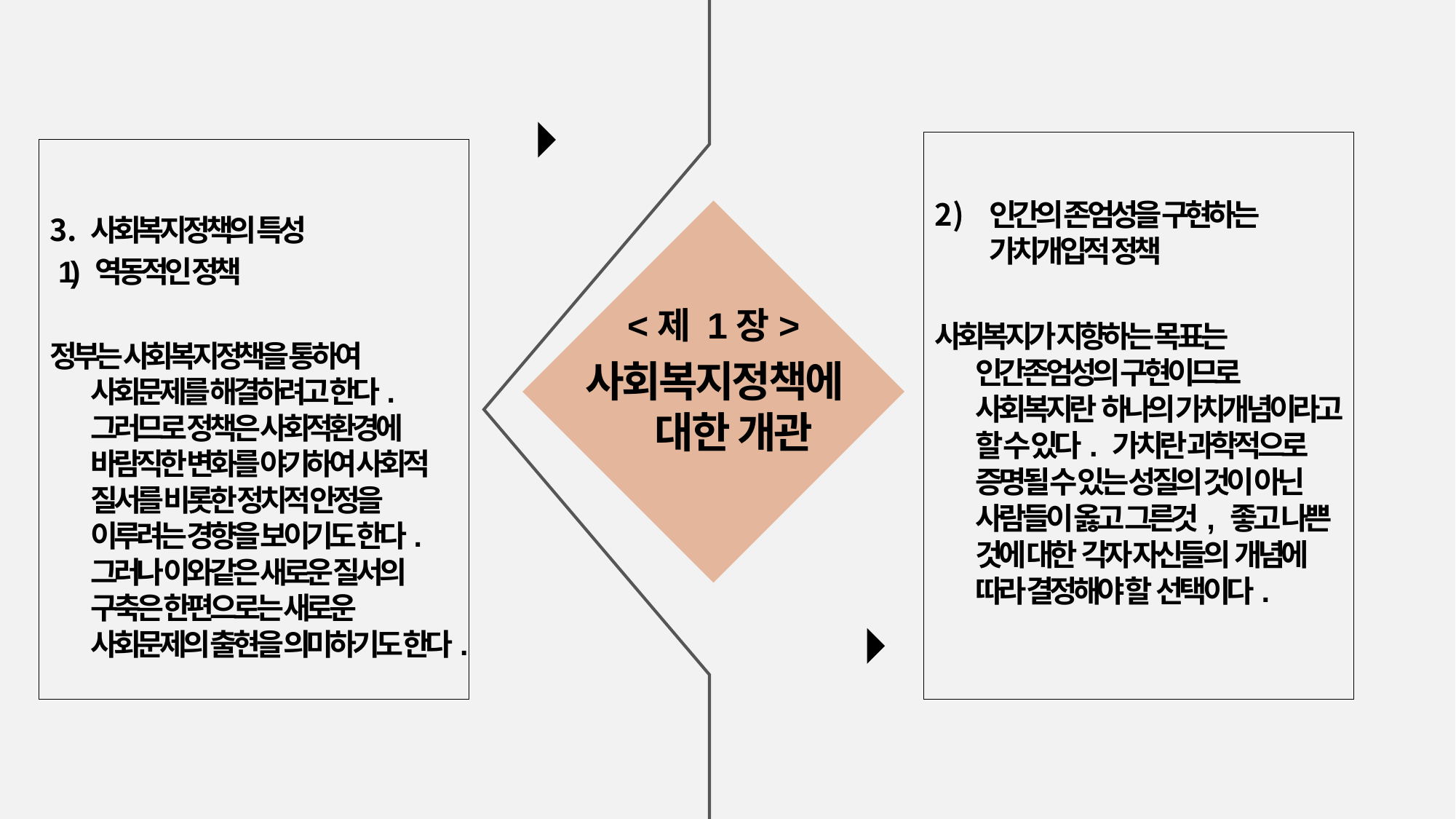

인간의 존엄성을 구현하는 가치개입적 정책

사회복지가 지향하는 목표는 인간존엄성의 구현이므로  사회복지란  하나의 가치개념이라고 할 수 있다.  가치란 과학적으로 증명될 수 있는 성질의 것이 아닌  사람들이 옳고 그른것,  좋고 나쁜 것에 대한  각자 자신들의  개념에 따라 결정해야 할  선택이다.

사회복지정책의 특성
 1)  역동적인 정책

정부는 사회복지정책을 통하여 사회문제를 해결하려고 한다.  그러므로 정책은 사회적환경에 바람직한 변화를 야기하여 사회적 질서를 비롯한 정치적 안정을 이루려는 경향을 보이기도 한다.  그러나 이와같은 새로운 질서의 구축은 한편으로는 새로운 사회문제의 출현을 의미하기도 한다.

<제 1장>
사회복지정책에 대한 개관
START